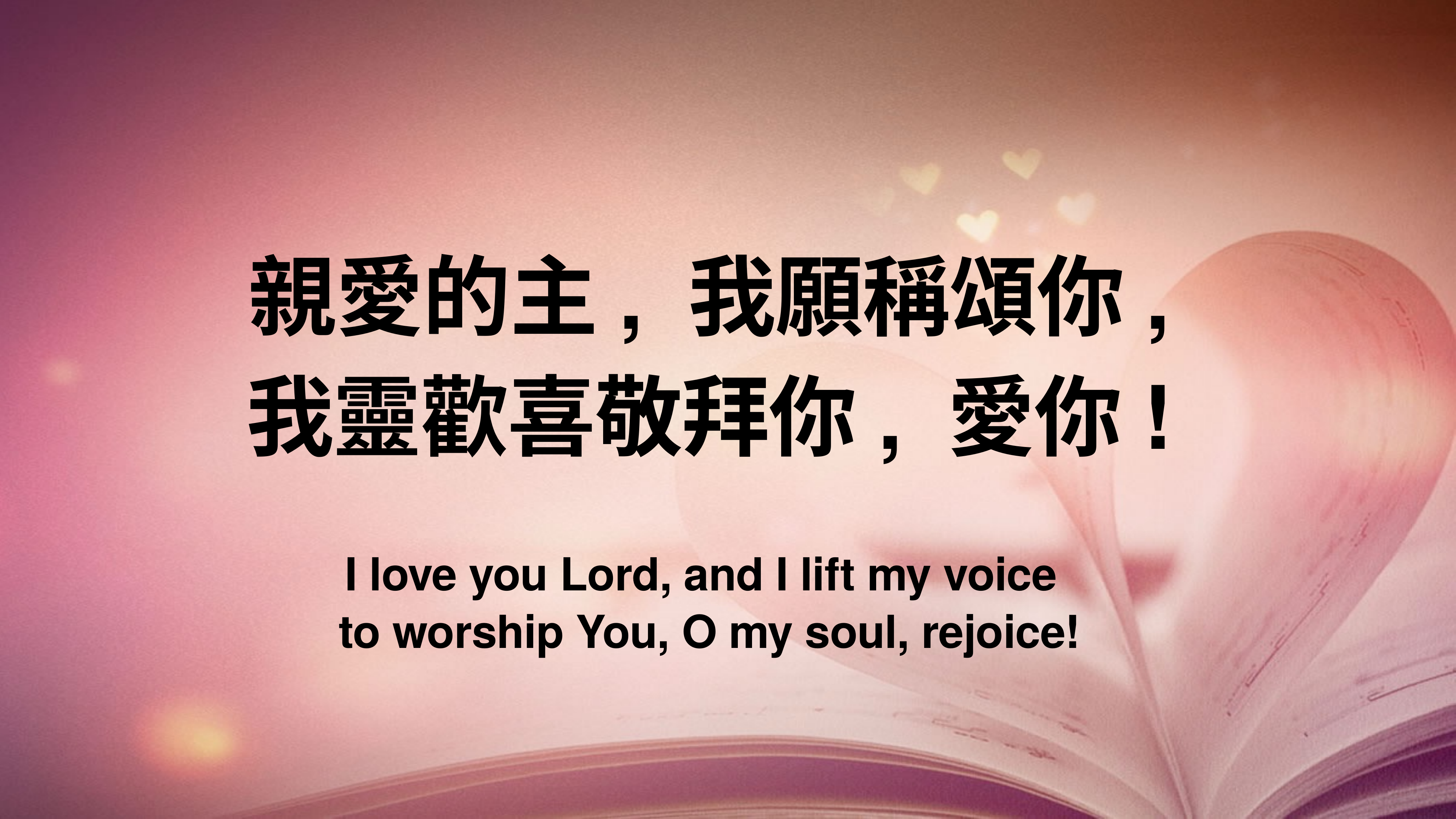

親愛的主, 我願稱頌你,
我靈歡喜敬拜你, 愛你!

I love you Lord, and I lift my voice
to worship You, O my soul, rejoice!